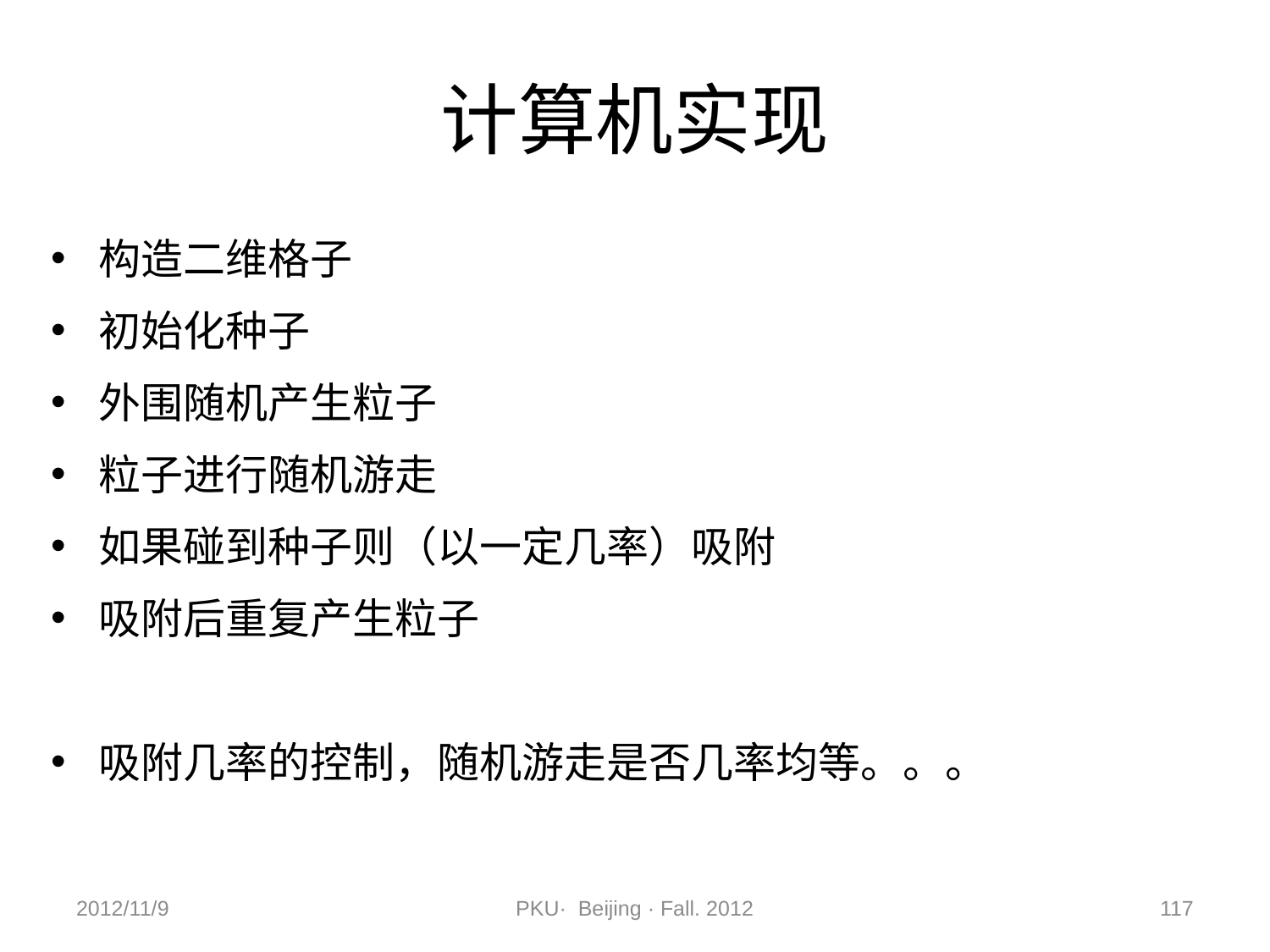

# 计算机实现
构造二维格子
初始化种子
外围随机产生粒子
粒子进行随机游走
如果碰到种子则（以一定几率）吸附
吸附后重复产生粒子

吸附几率的控制，随机游走是否几率均等。。。
2012/11/9
PKU·  Beijing · Fall. 2012
117